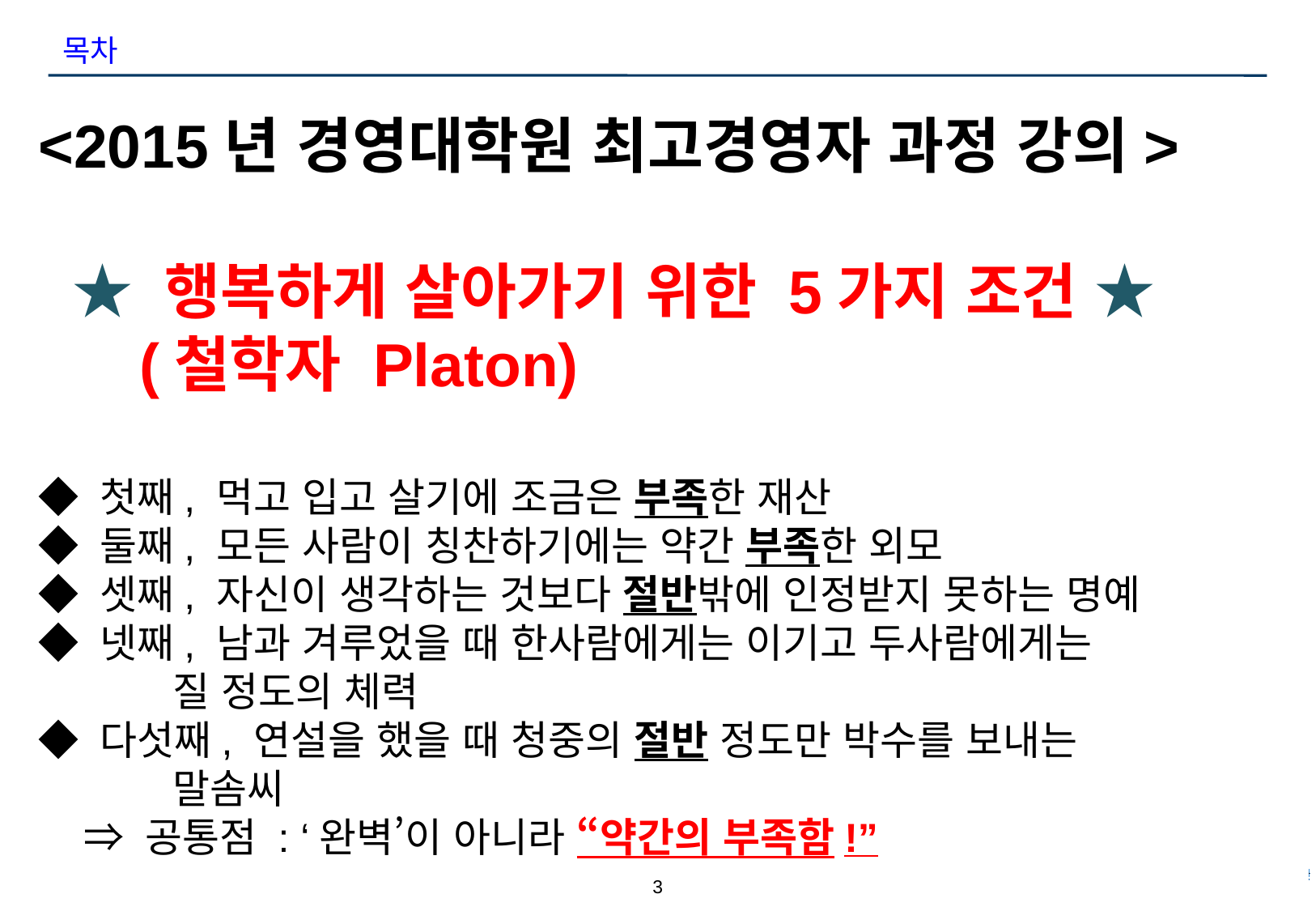

# 목차
<2015년 경영대학원 최고경영자 과정 강의>

  ★ 행복하게 살아가기 위한 5가지 조건 ★
      (철학자 Platon)

◆ 첫째, 먹고 입고 살기에 조금은 부족한 재산
◆ 둘째, 모든 사람이 칭찬하기에는 약간 부족한 외모
◆ 셋째, 자신이 생각하는 것보다 절반밖에 인정받지 못하는 명예
◆ 넷째, 남과 겨루었을 때 한사람에게는 이기고 두사람에게는
           질 정도의 체력
◆ 다섯째, 연설을 했을 때 청중의 절반 정도만 박수를 보내는
           말솜씨
    ⇒ 공통점 : ‘완벽’이 아니라 “약간의 부족함!”